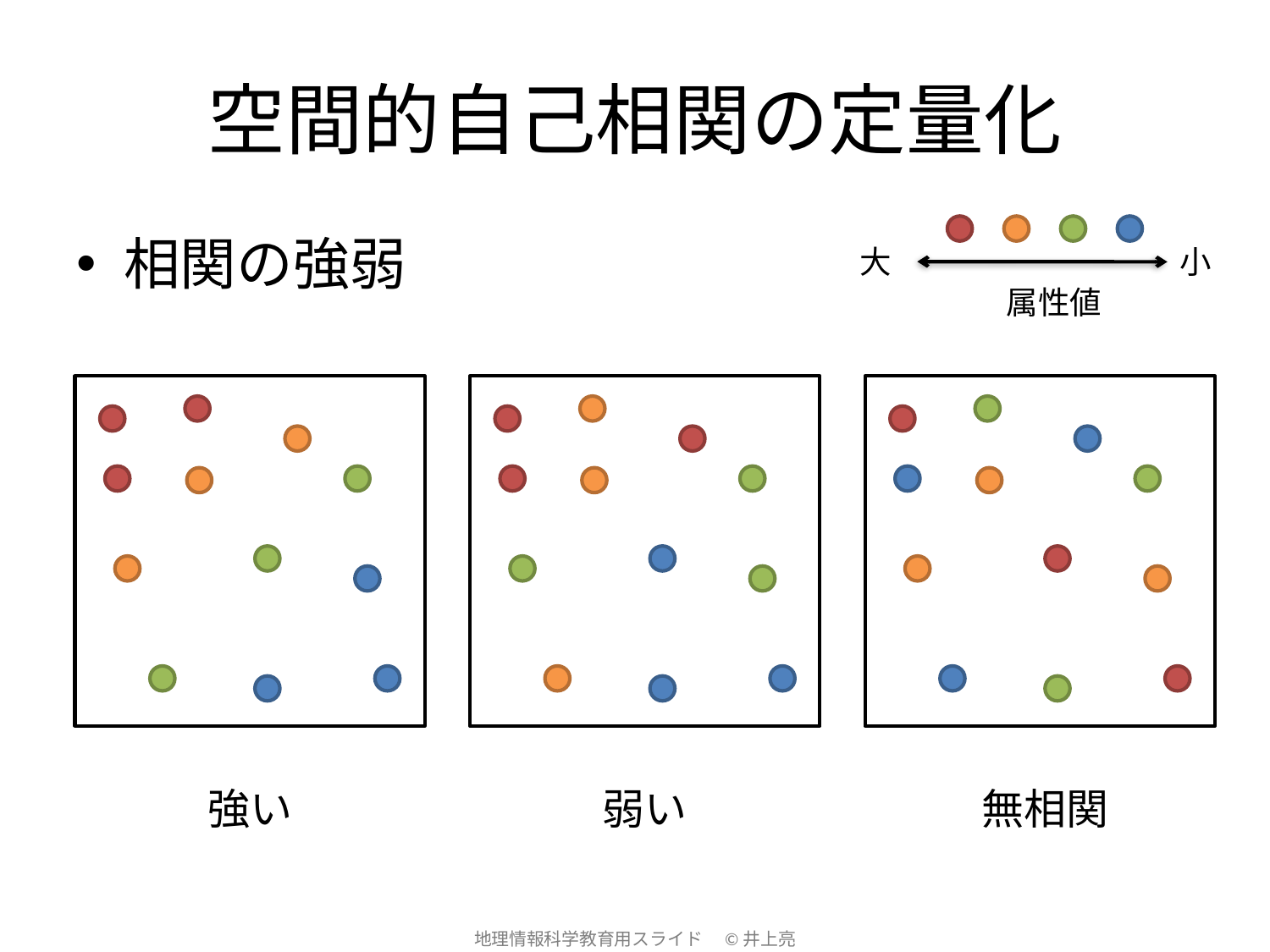

# 空間的自己相関の定量化

大
小
属性値
相関の強弱

強い
弱い
無相関